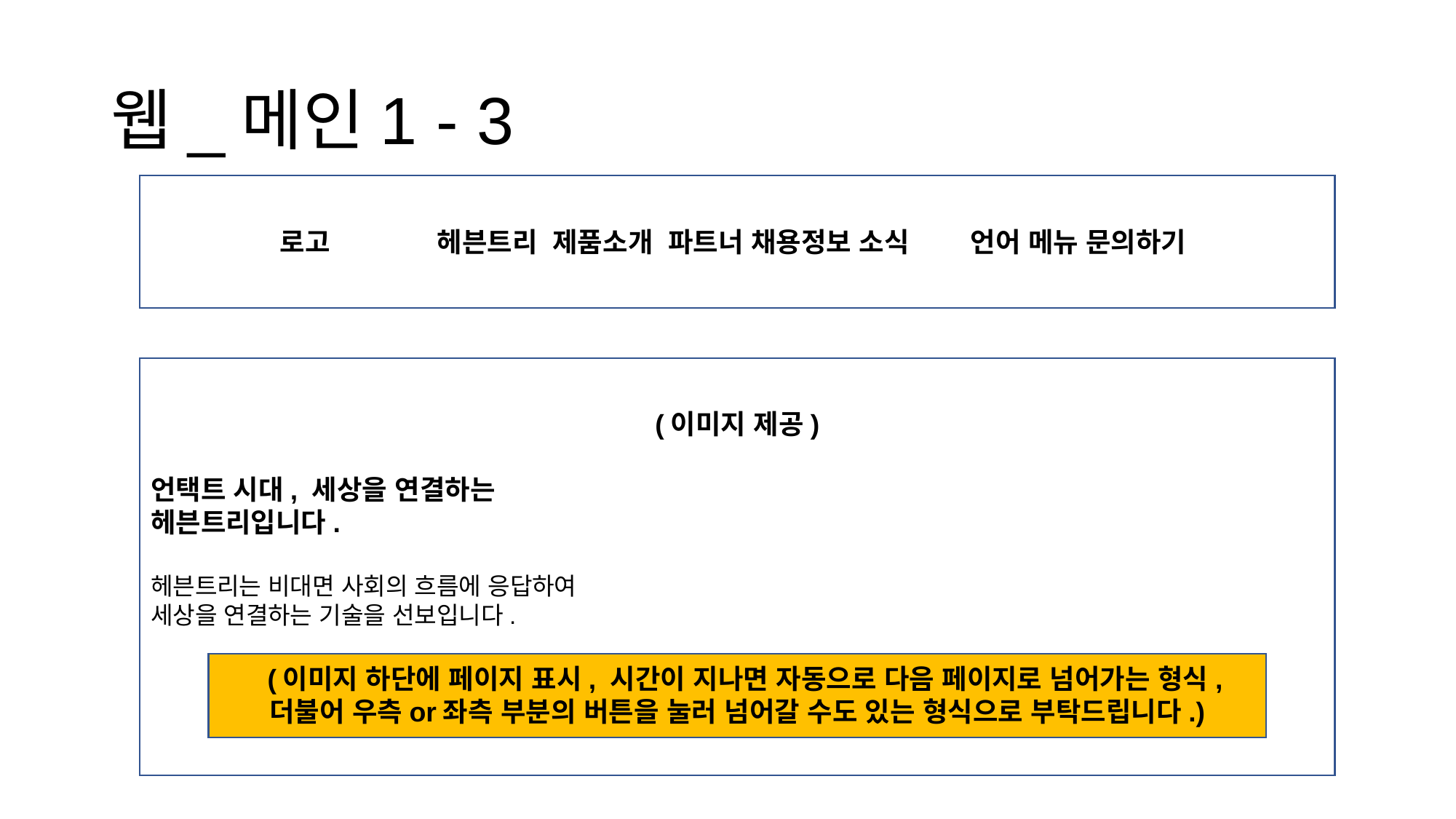

# 웹_메인1 - 3
로고              헤븐트리  제품소개  파트너 채용정보 소식        언어 메뉴 문의하기
(이미지 제공)

언택트 시대, 세상을 연결하는
헤븐트리입니다.

헤븐트리는 비대면 사회의 흐름에 응답하여
세상을 연결하는 기술을 선보입니다.

  (이미지 하단에 페이지 표시, 시간이 지나면 자동으로 다음 페이지로 넘어가는 형식,
더불어 우측or좌측 부분의 버튼을 눌러 넘어갈 수도 있는 형식으로 부탁드립니다.)